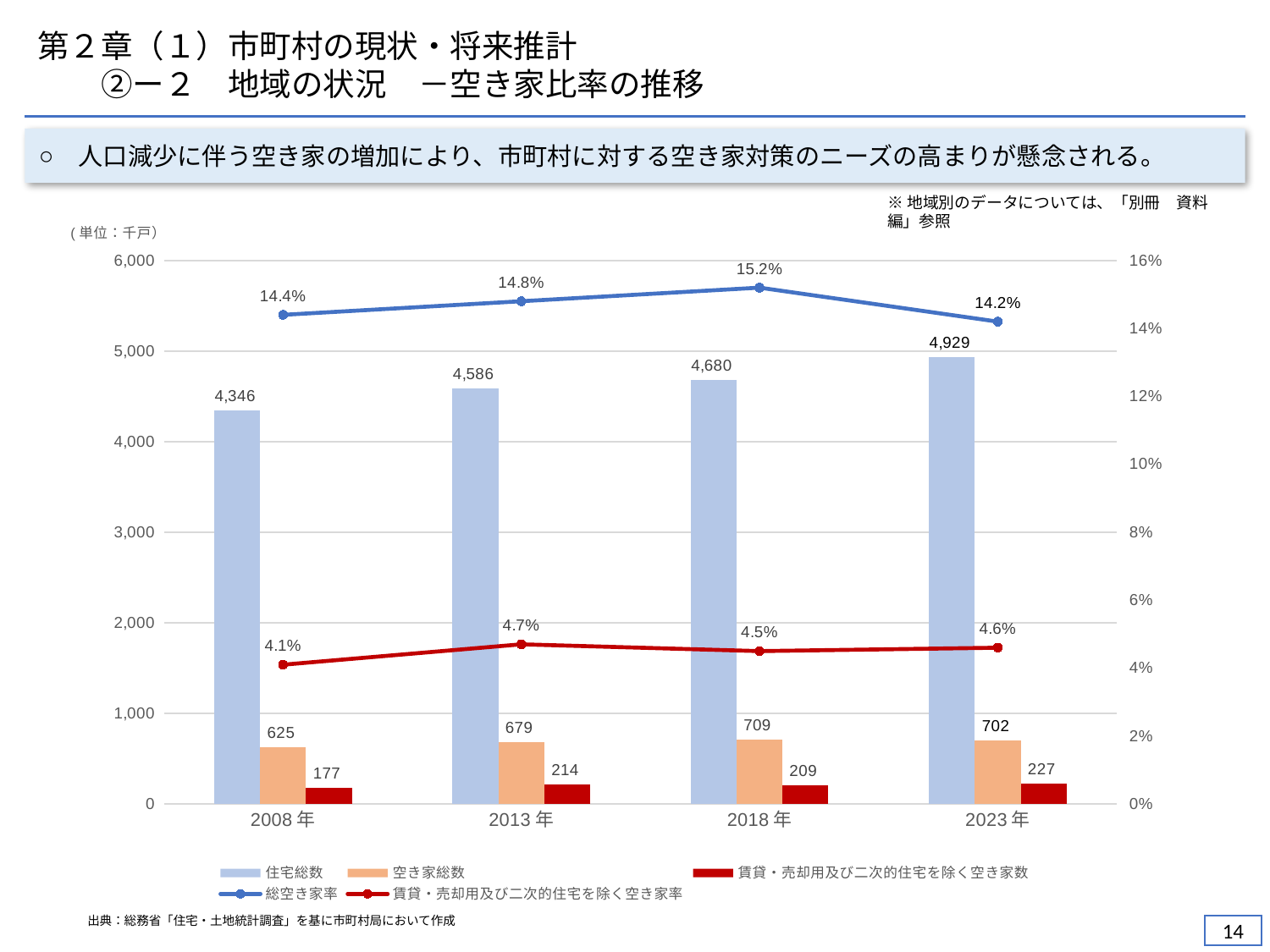

第２章（１）市町村の現状・将来推計
　　②ー２　地域の状況　－空き家比率の推移
人口減少に伴う空き家の増加により、市町村に対する空き家対策のニーズの高まりが懸念される。
※地域別のデータについては、「別冊　資料編」参照

### Chart

| Category | 住宅総数 | 空き家総数 | 賃貸・売却用及び二次的住宅を除く空き家数 | 総空き家率 | 賃貸・売却用及び二次的住宅を除く空き家率 |
|---|---|---|---|---|---|
| 2008年 | 4346.0 | 625.0 | 177.0 | 0.144 | 0.04100000000000001 |
| 2013年 | 4586.0 | 679.0 | 214.0 | 0.148 | 0.047 |
| 2018年 | 4680.0 | 709.0 | 209.0 | 0.152 | 0.045 |
| 2023年 | 4929.0 | 702.0 | 227.0 | 0.142 | 0.046 |
出典：総務省「住宅・土地統計調査」を基に市町村局において作成
14